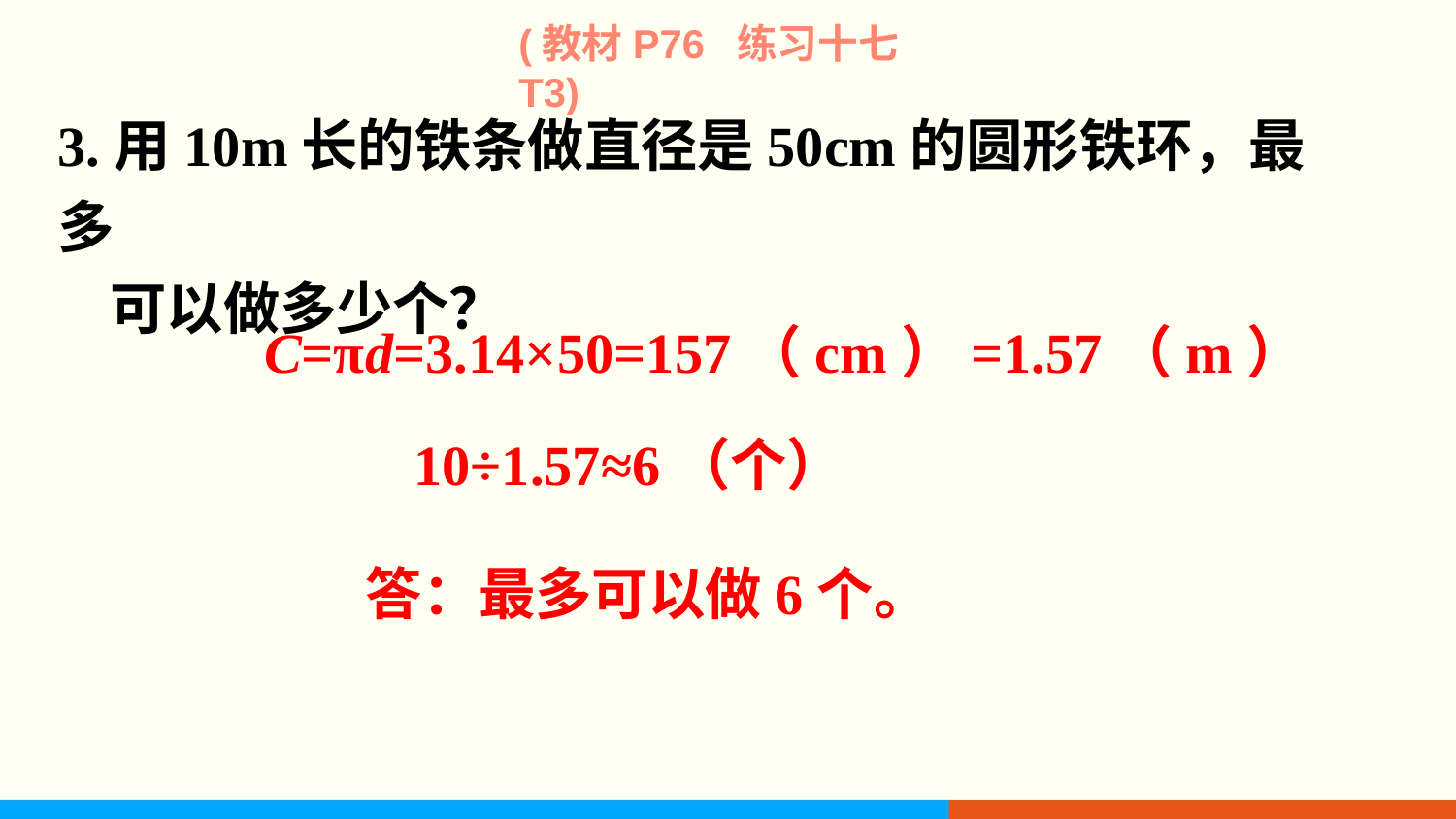

(教材P76  练习十七T3)
3.用10m长的铁条做直径是50cm的圆形铁环，最多
   可以做多少个？
C=πd=3.14×50=157（cm）=1.57（m）
10÷1.57≈6（个）
答：最多可以做6个。